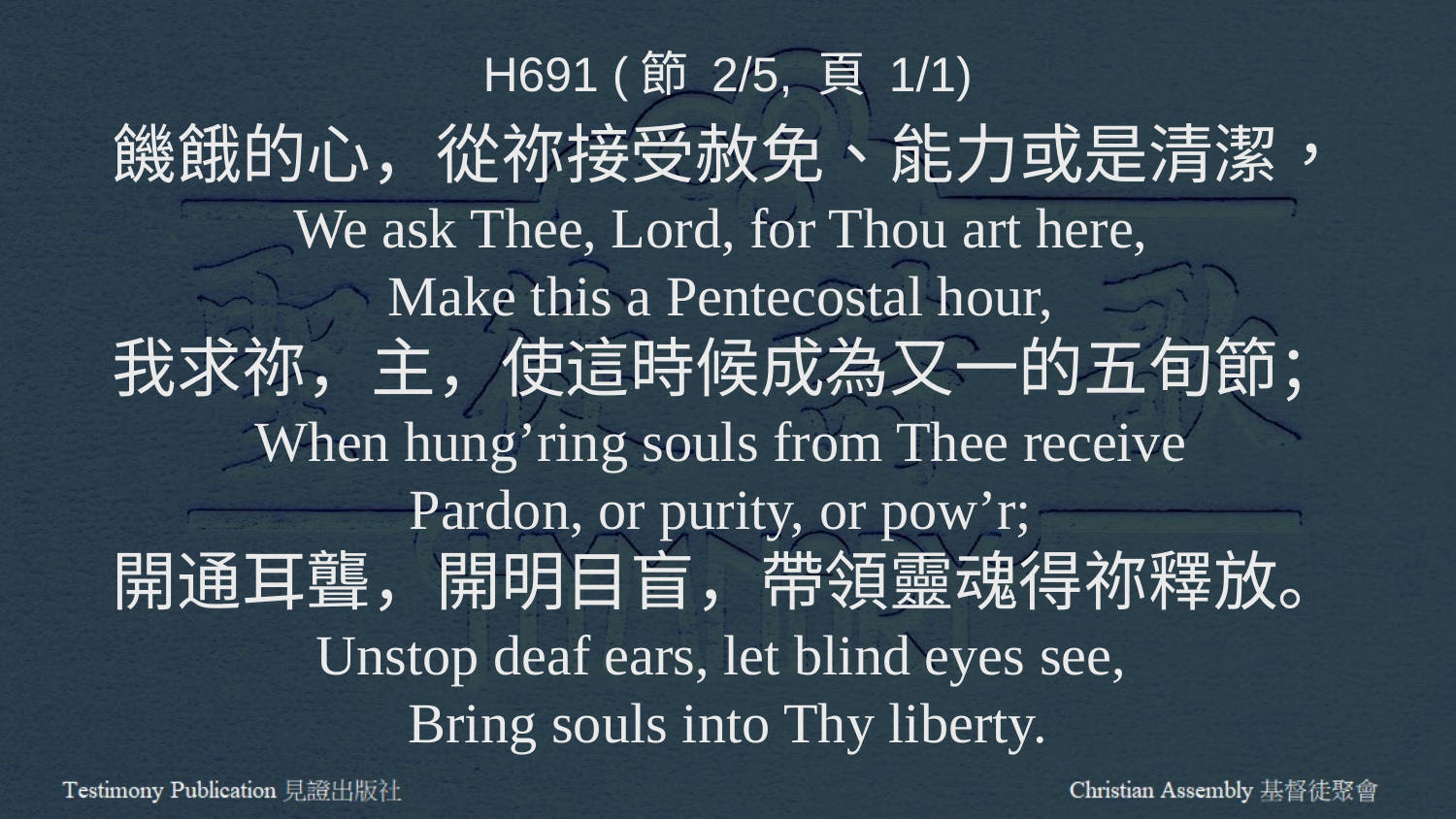

H691 (節 2/5, 頁 1/1)
饑餓的心，從祢接受赦免、能力或是清潔，
We ask Thee, Lord, for Thou art here,
Make this a Pentecostal hour,
我求祢，主，使這時候成為又一的五旬節；
When hung’ring souls from Thee receive
Pardon, or purity, or pow’r;
開通耳聾，開明目盲，帶領靈魂得祢釋放。
Unstop deaf ears, let blind eyes see,
Bring souls into Thy liberty.